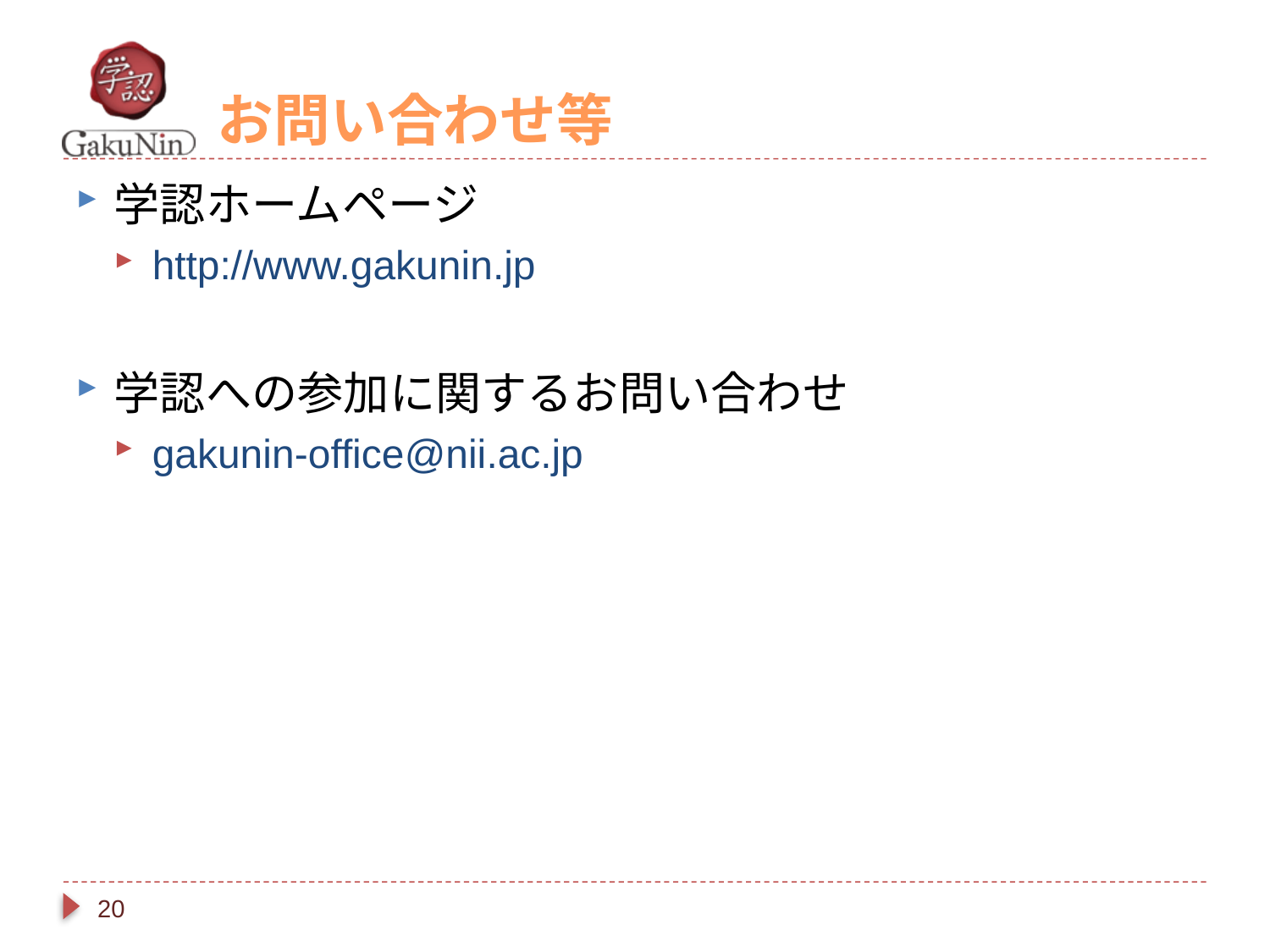

# お問い合わせ等
学認ホームページ
http://www.gakunin.jp

学認への参加に関するお問い合わせ
gakunin-office@nii.ac.jp
20